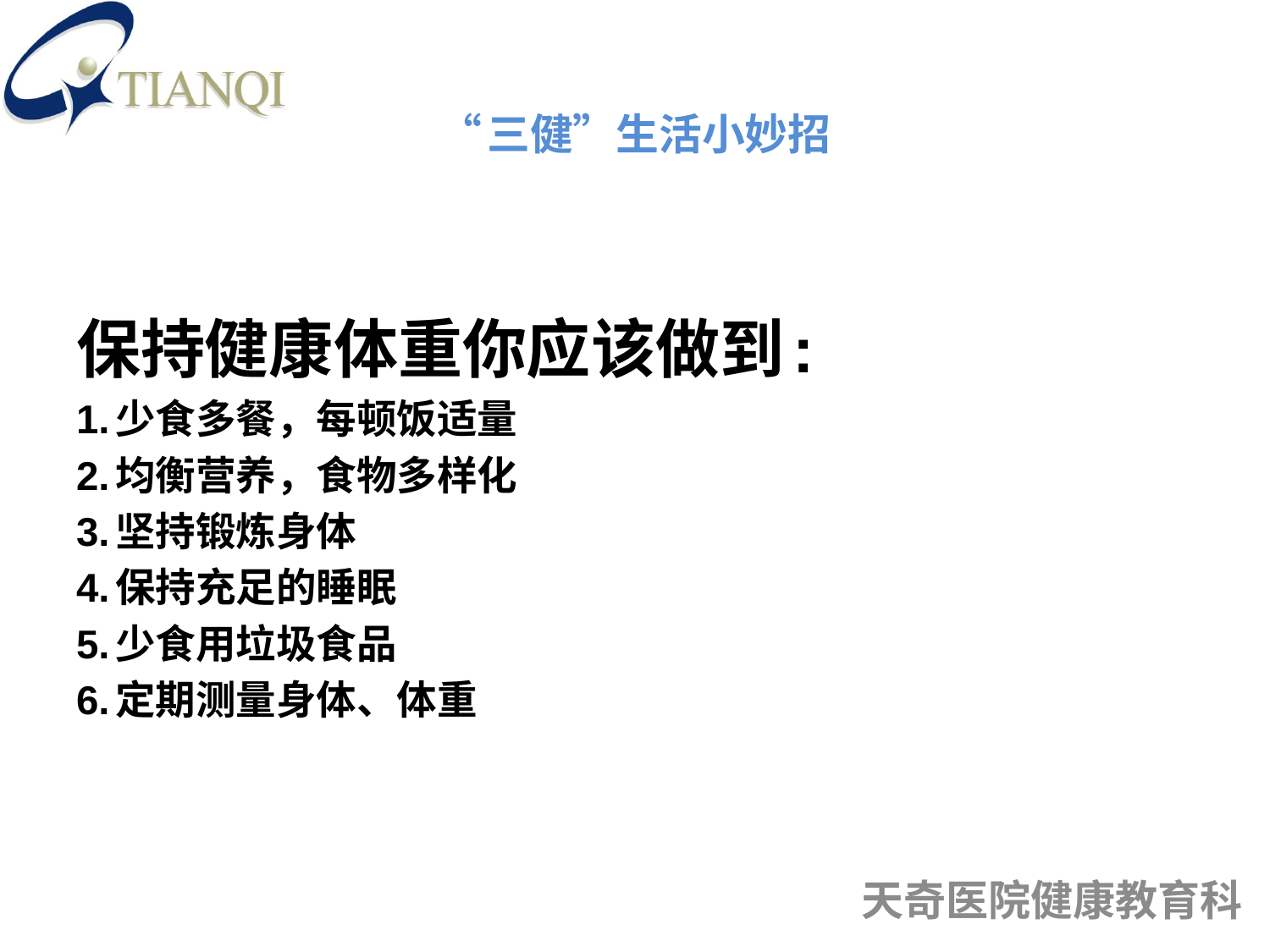

# “三健”生活小妙招

保持健康体重你应该做到:
1.少食多餐，每顿饭适量
2.均衡营养，食物多样化
3.坚持锻炼身体
4.保持充足的睡眠
5.少食用垃圾食品
6.定期测量身体、体重